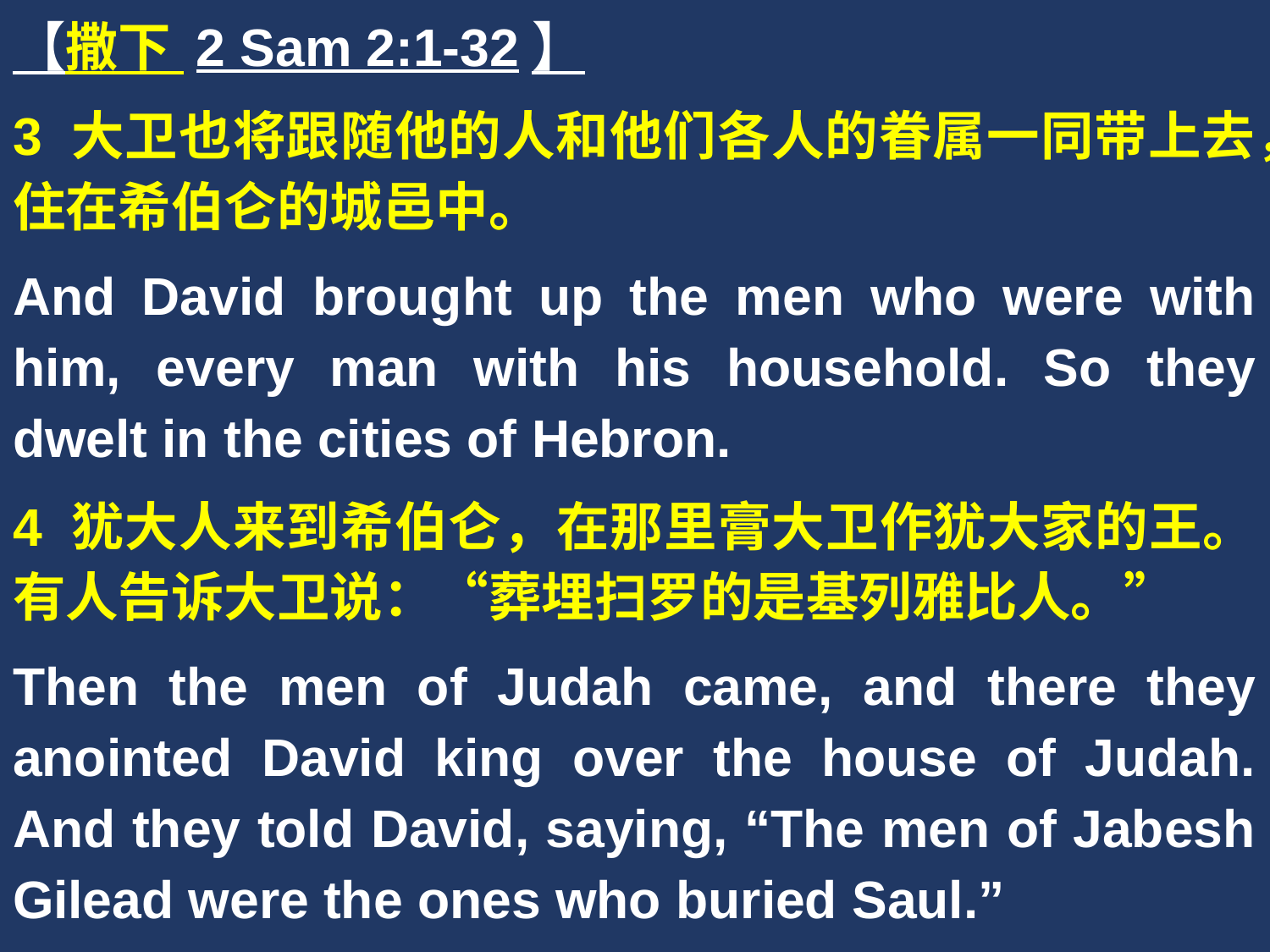

【撒下 2 Sam 2:1-32】
3 大卫也将跟随他的人和他们各人的眷属一同带上去，住在希伯仑的城邑中。
And David brought up the men who were with him, every man with his household. So they dwelt in the cities of Hebron.
4 犹大人来到希伯仑，在那里膏大卫作犹大家的王。有人告诉大卫说：“葬埋扫罗的是基列雅比人。”
Then the men of Judah came, and there they anointed David king over the house of Judah. And they told David, saying, “The men of Jabesh Gilead were the ones who buried Saul.”